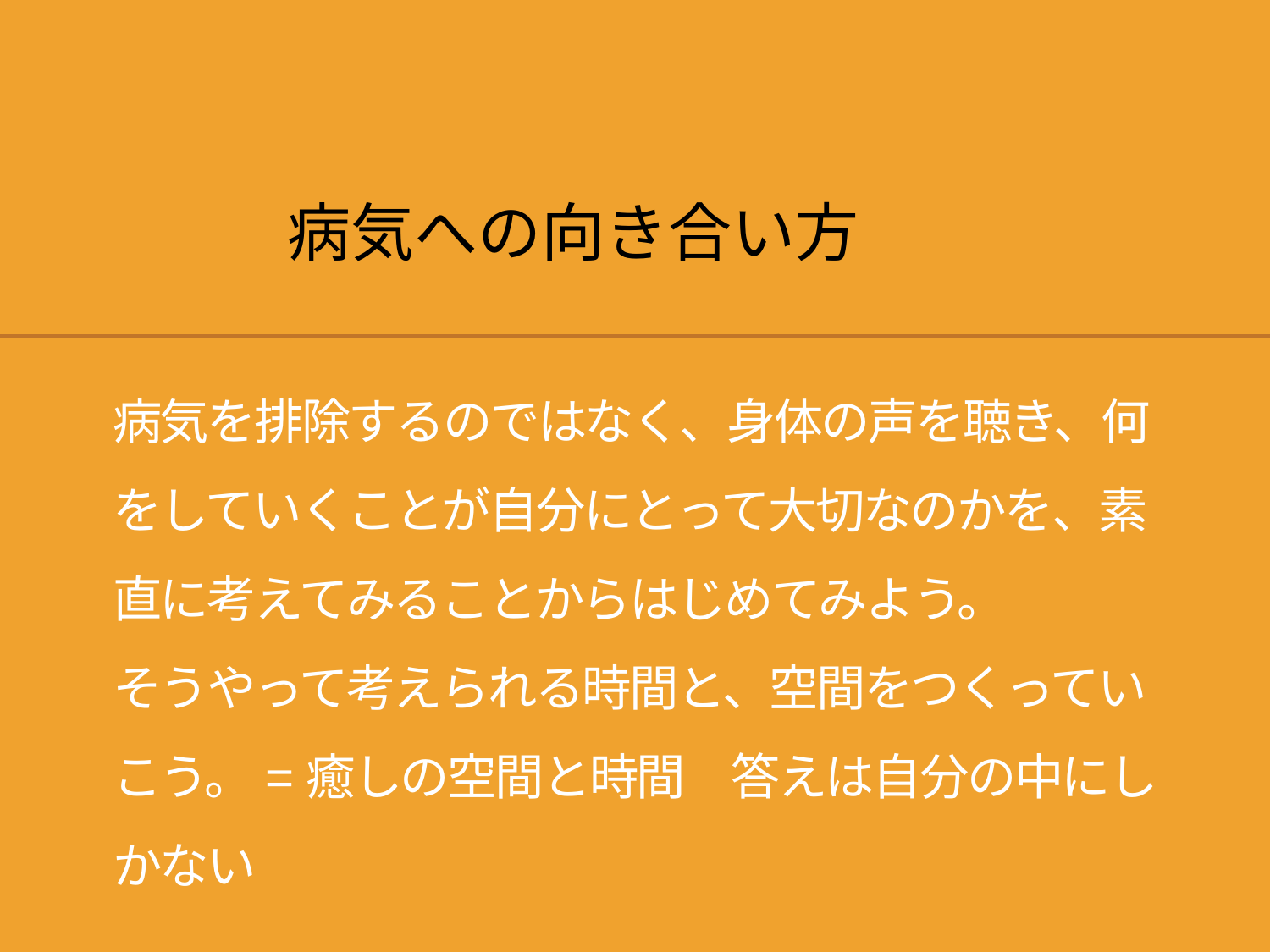

病気への向き合い方
# 病気を排除するのではなく、身体の声を聴き、何をしていくことが自分にとって大切なのかを、素直に考えてみることからはじめてみよう。 そうやって考えられる時間と、空間をつくっていこう。=癒しの空間と時間　答えは自分の中にしかない